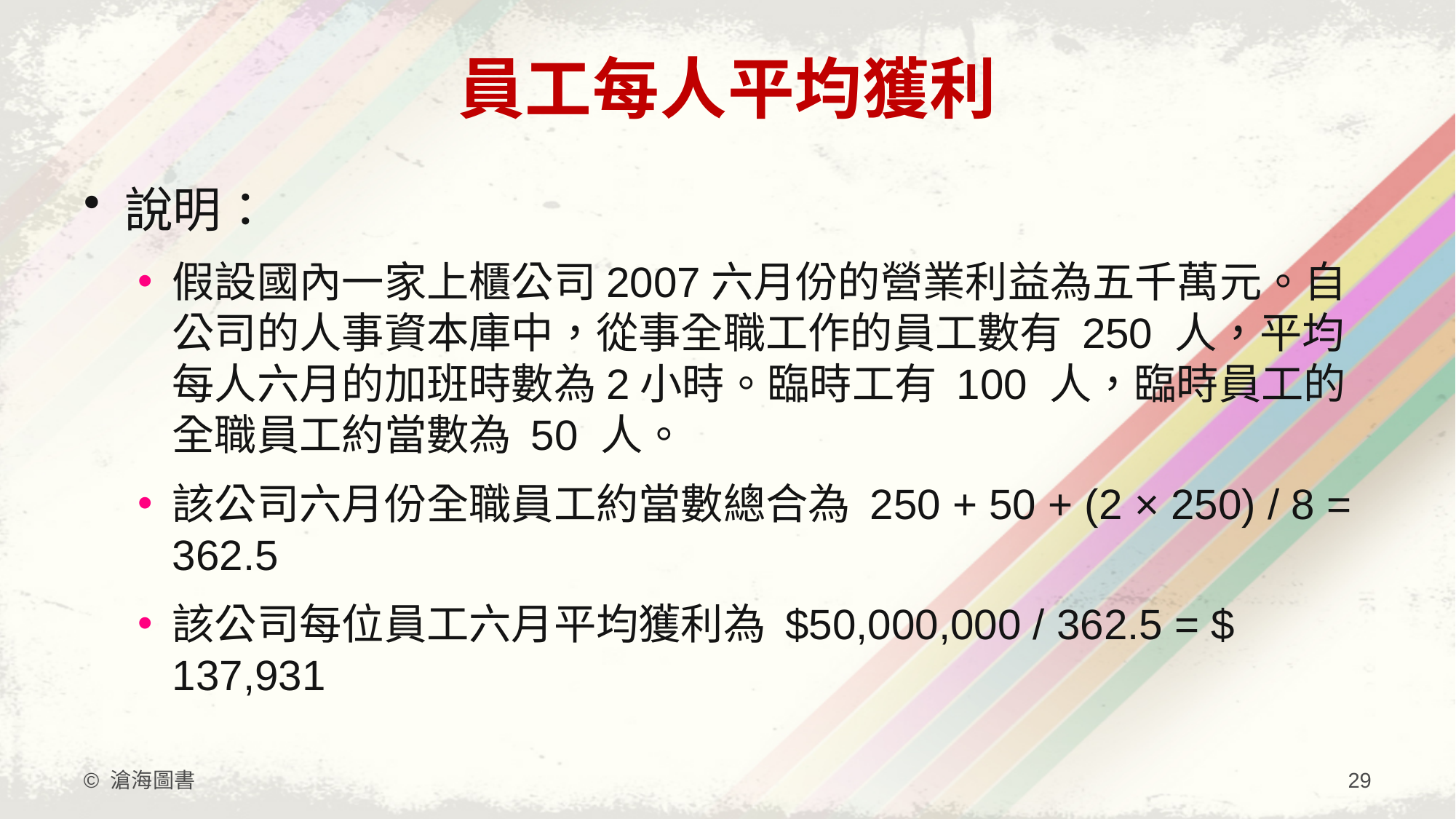

# 員工每人平均獲利
說明：
假設國內一家上櫃公司2007六月份的營業利益為五千萬元。自公司的人事資本庫中，從事全職工作的員工數有 250 人，平均每人六月的加班時數為2小時。臨時工有 100 人，臨時員工的全職員工約當數為 50 人。
該公司六月份全職員工約當數總合為 250 + 50 + (2 × 250) / 8 = 362.5
該公司每位員工六月平均獲利為 $50,000,000 / 362.5 = $ 137,931

© 滄海圖書
29